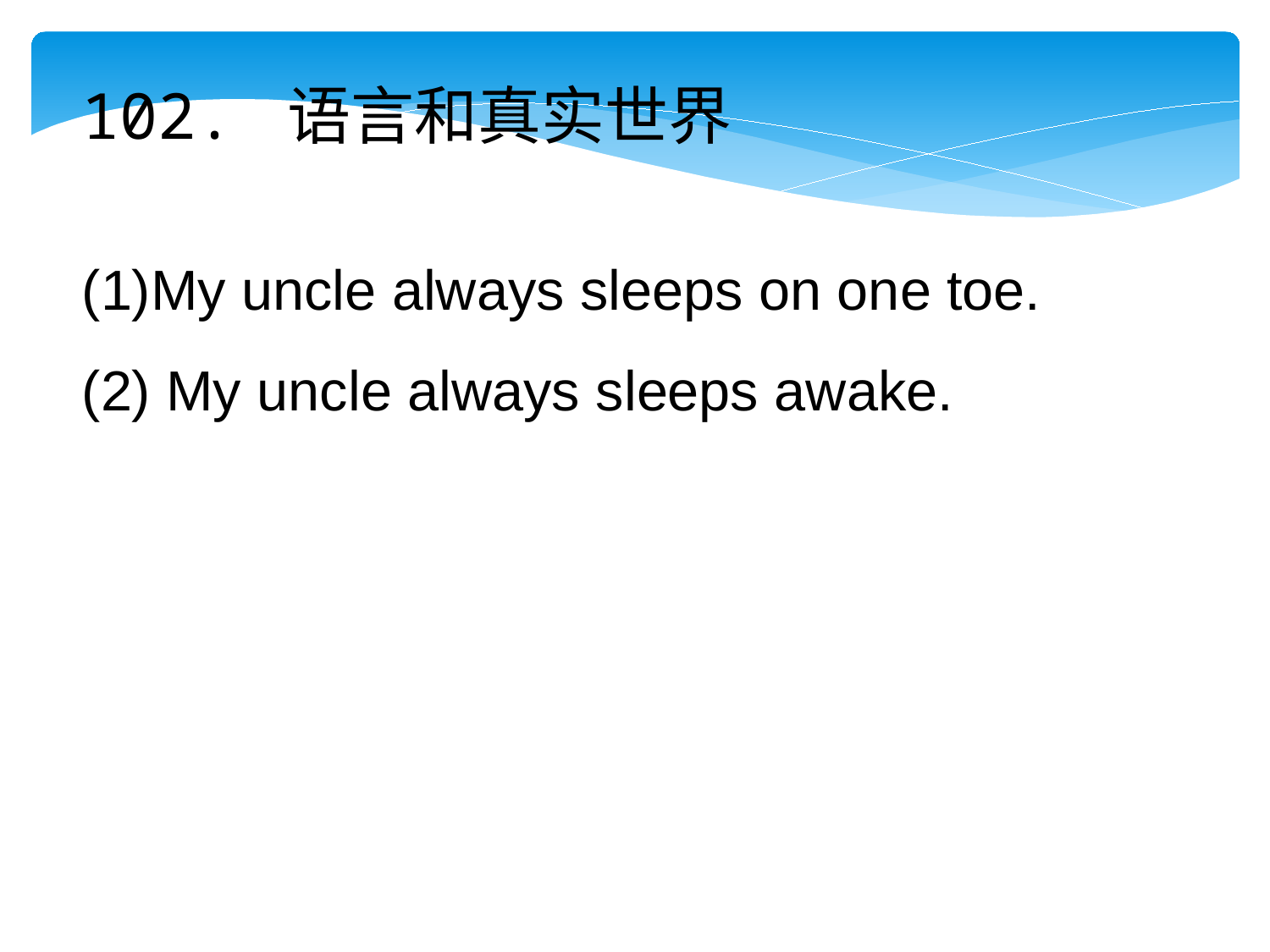

102. 语言和真实世界

(1)My uncle always sleeps on one toe.
(2) My uncle always sleeps awake.